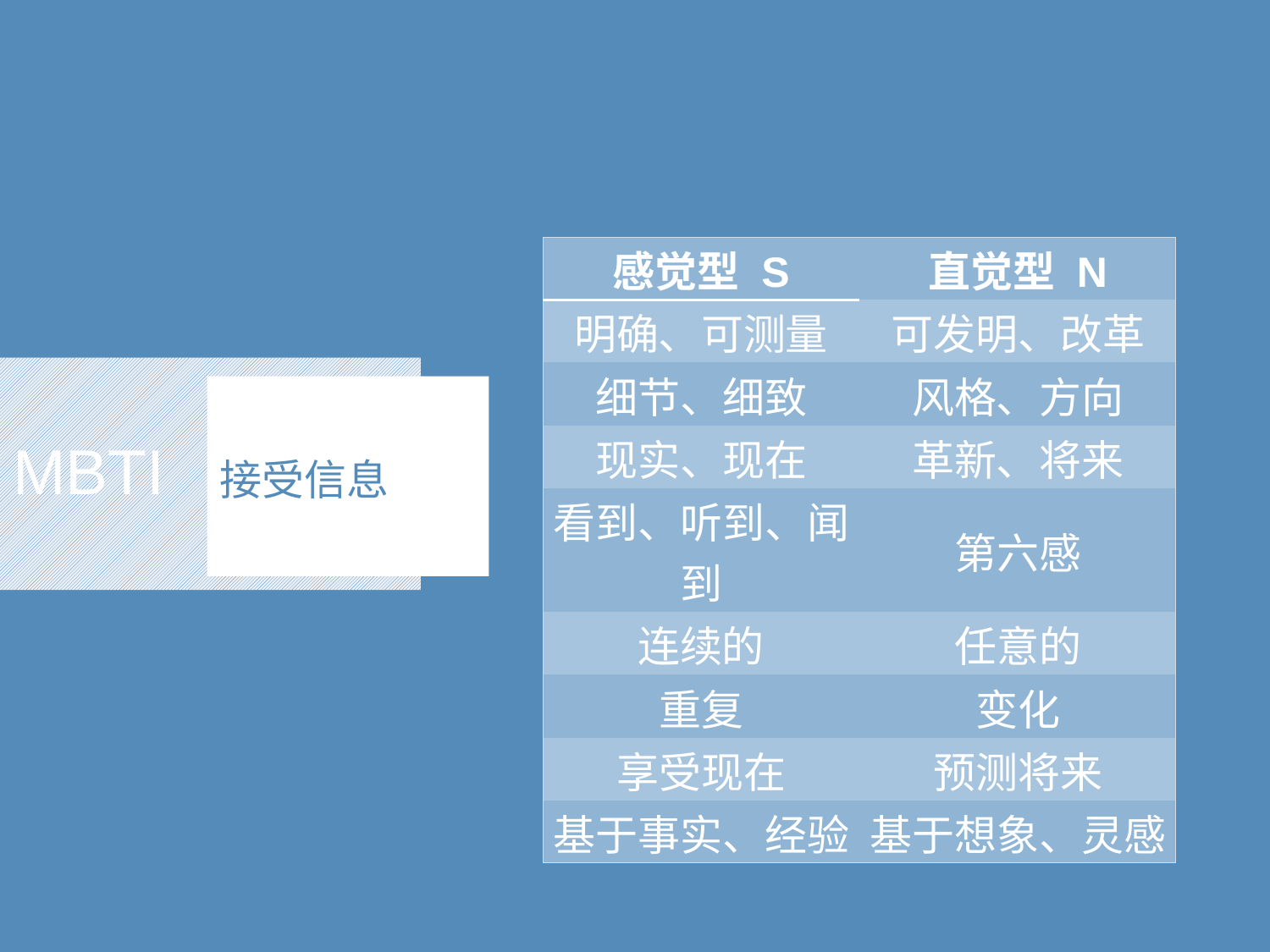

| 感觉型 S | 直觉型 N |
| --- | --- |
| 明确、可测量 | 可发明、改革 |
| 细节、细致 | 风格、方向 |
| 现实、现在 | 革新、将来 |
| 看到、听到、闻到 | 第六感 |
| 连续的 | 任意的 |
| 重复 | 变化 |
| 享受现在 | 预测将来 |
| 基于事实、经验 | 基于想象、灵感 |
# MBTI
接受信息